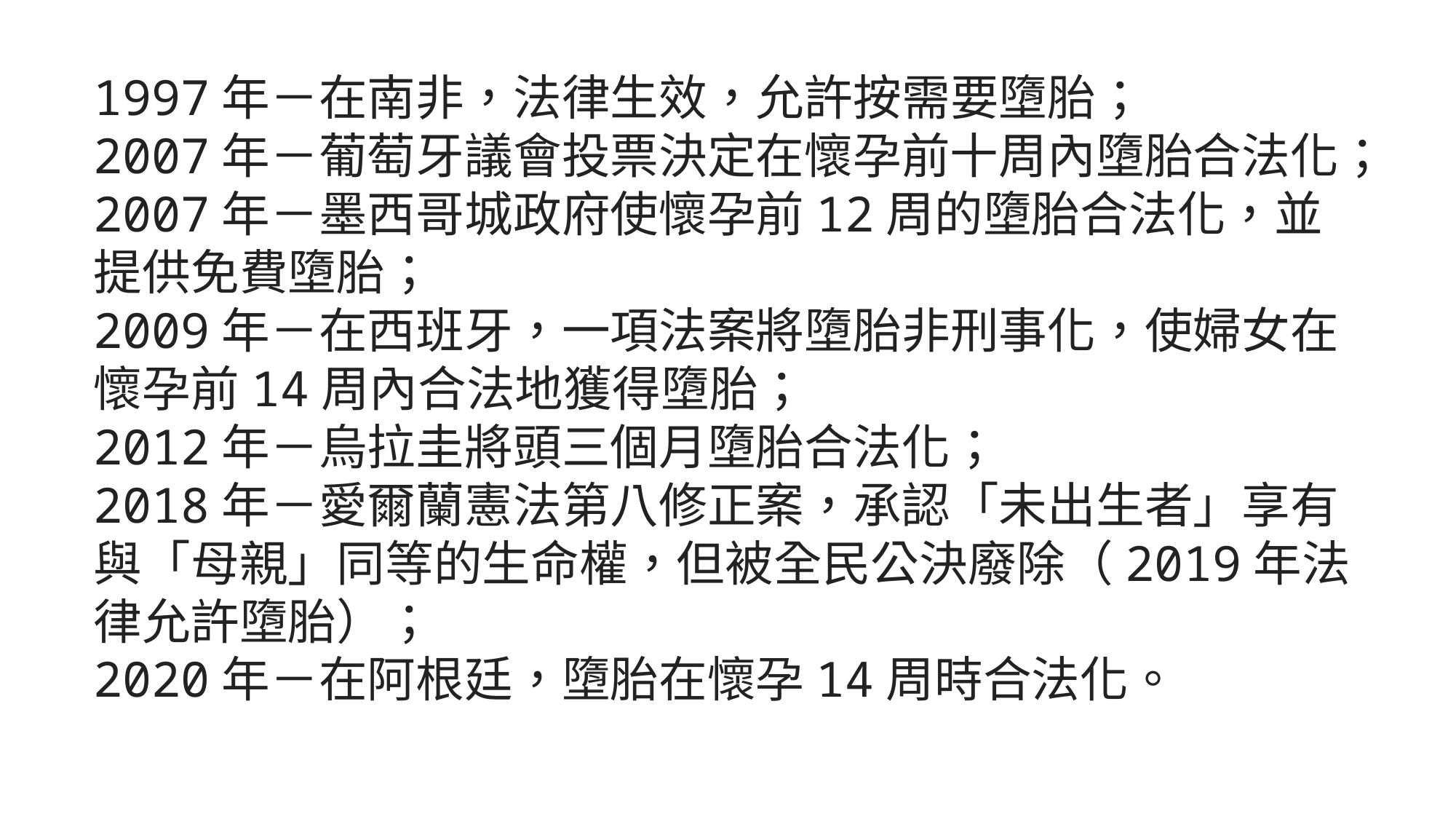

1997年－在南非，法律生效，允許按需要墮胎；
2007年－葡萄牙議會投票決定在懷孕前十周內墮胎合法化；
2007年－墨西哥城政府使懷孕前12周的墮胎合法化，並提供免費墮胎；
2009年－在西班牙，一項法案將墮胎非刑事化，使婦女在懷孕前14周內合法地獲得墮胎；
2012年－烏拉圭將頭三個月墮胎合法化；
2018年－愛爾蘭憲法第八修正案，承認「未出生者」享有與「母親」同等的生命權，但被全民公決廢除（2019年法律允許墮胎）；
2020年－在阿根廷，墮胎在懷孕14周時合法化。